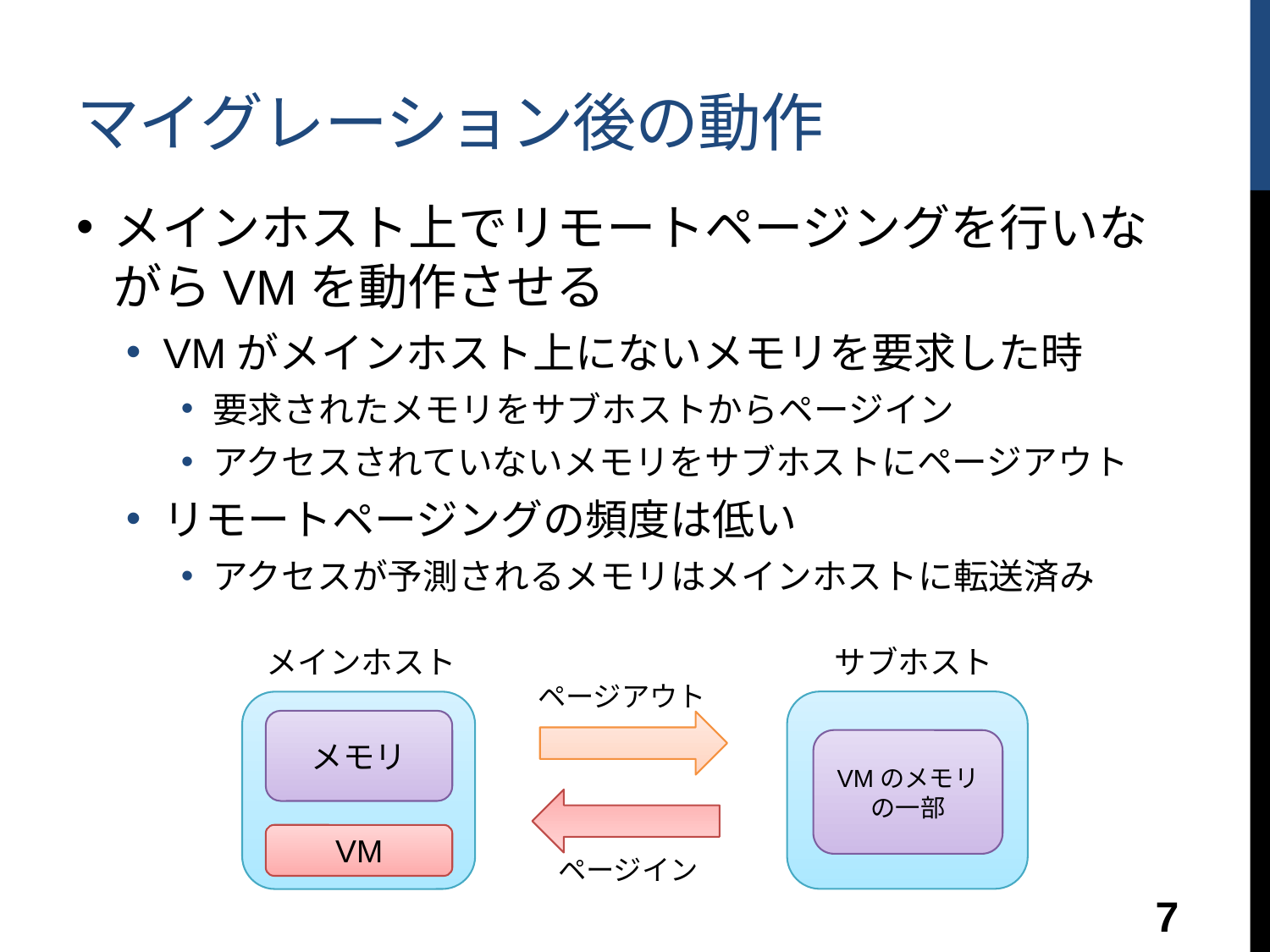

# マイグレーション後の動作
メインホスト上でリモートページングを行いながらVMを動作させる
VMがメインホスト上にないメモリを要求した時
要求されたメモリをサブホストからページイン
アクセスされていないメモリをサブホストにページアウト
リモートページングの頻度は低い
アクセスが予測されるメモリはメインホストに転送済み
メインホスト
サブホスト
ページアウト

メモリ

VMのメモリの一部

VM
ページイン
7